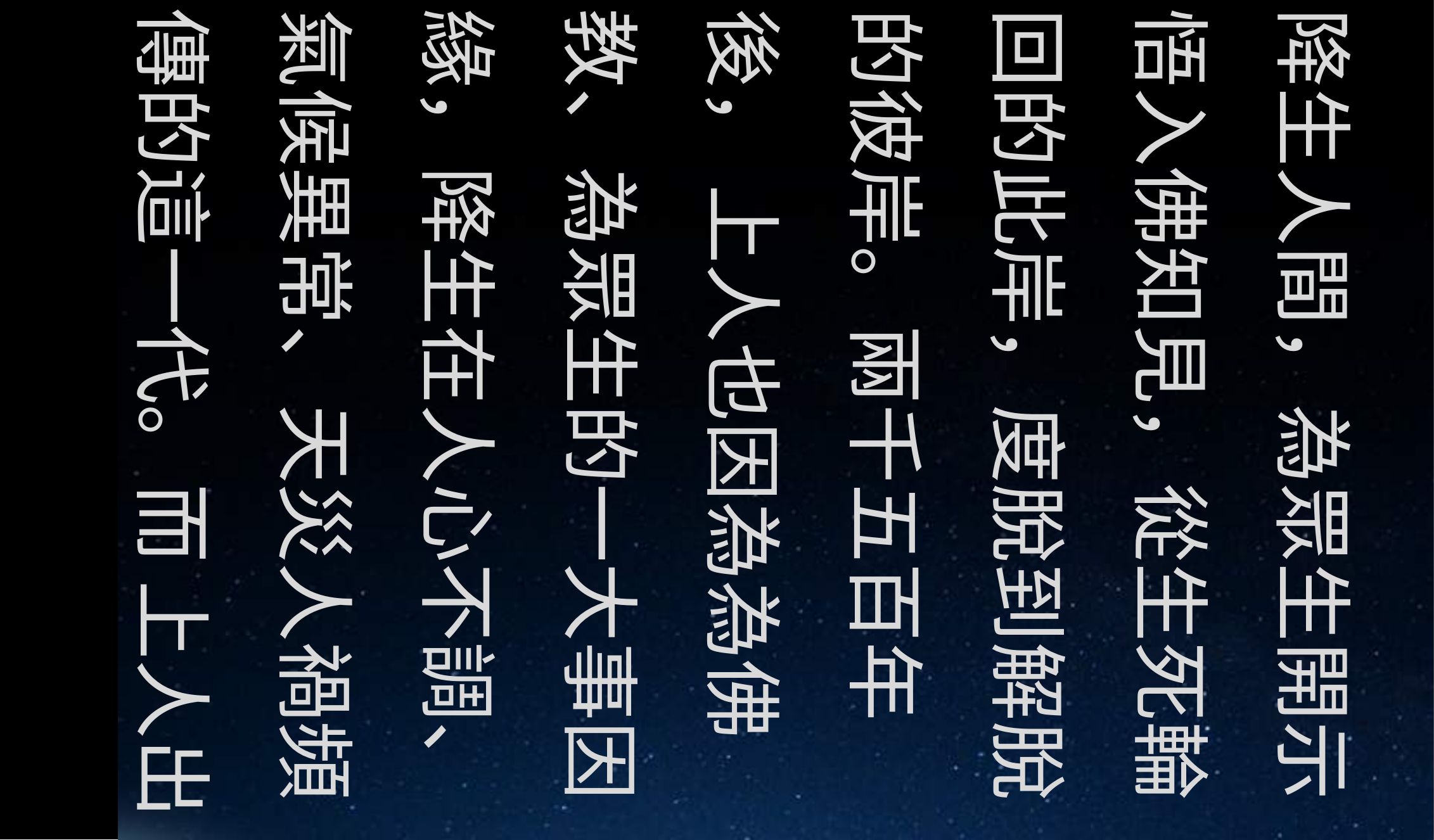

降生人間，為眾生開示悟入佛知見，從生死輪回的此岸，度脫到解脫的彼岸。兩千五百年後， 上人也因為為佛教、為眾生的一大事因緣，降生在人心不調、氣候異常、天災人禍頻傳的這一代。而 上人出